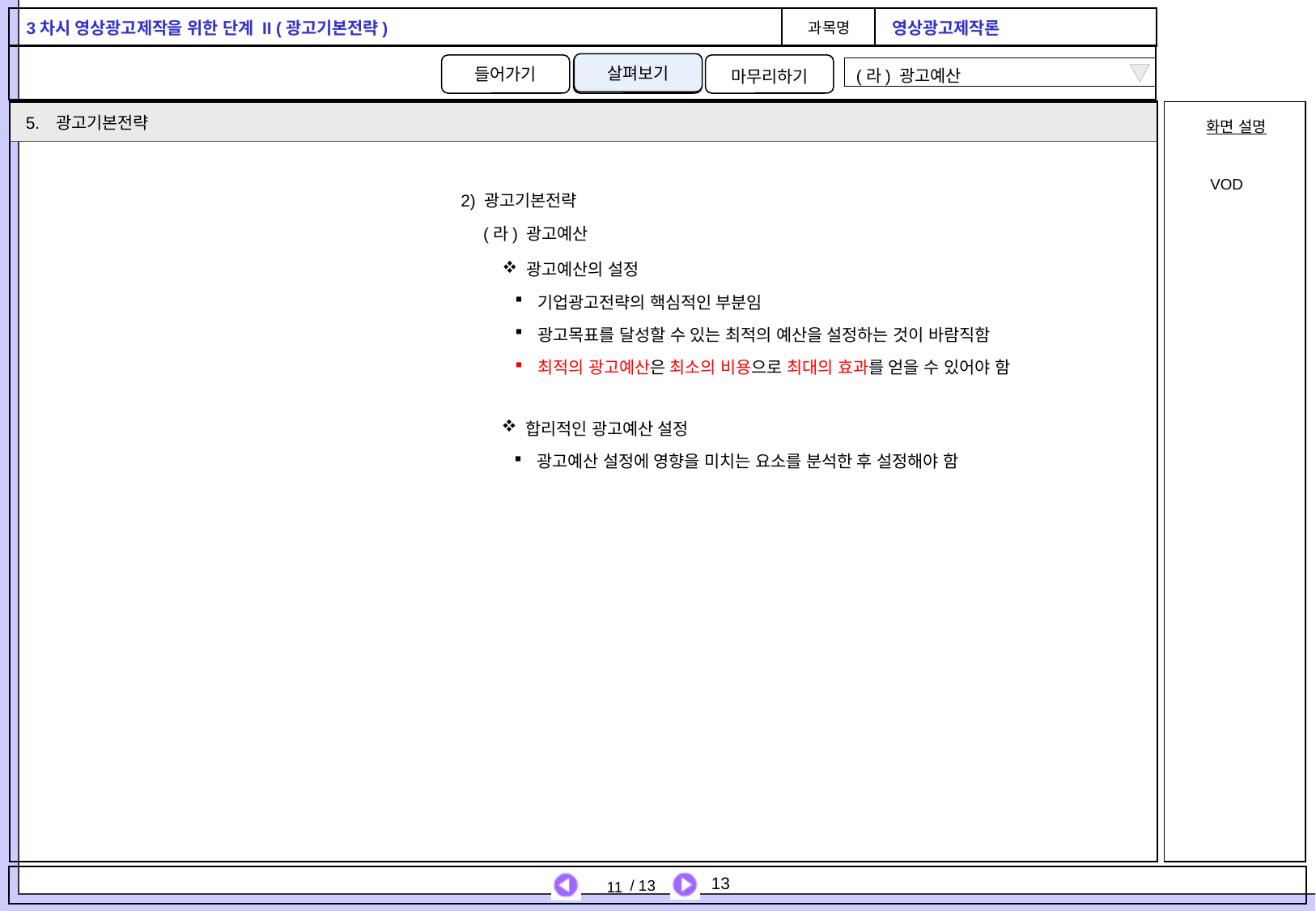

살펴보기
(라) 광고예산
광고기본전략
VOD
2) 광고기본전략
(라) 광고예산
광고예산의 설정
기업광고전략의 핵심적인 부분임
광고목표를 달성할 수 있는 최적의 예산을 설정하는 것이 바람직함
최적의 광고예산은 최소의 비용으로 최대의 효과를 얻을 수 있어야 함
합리적인 광고예산 설정
광고예산 설정에 영향을 미치는 요소를 분석한 후 설정해야 함
11